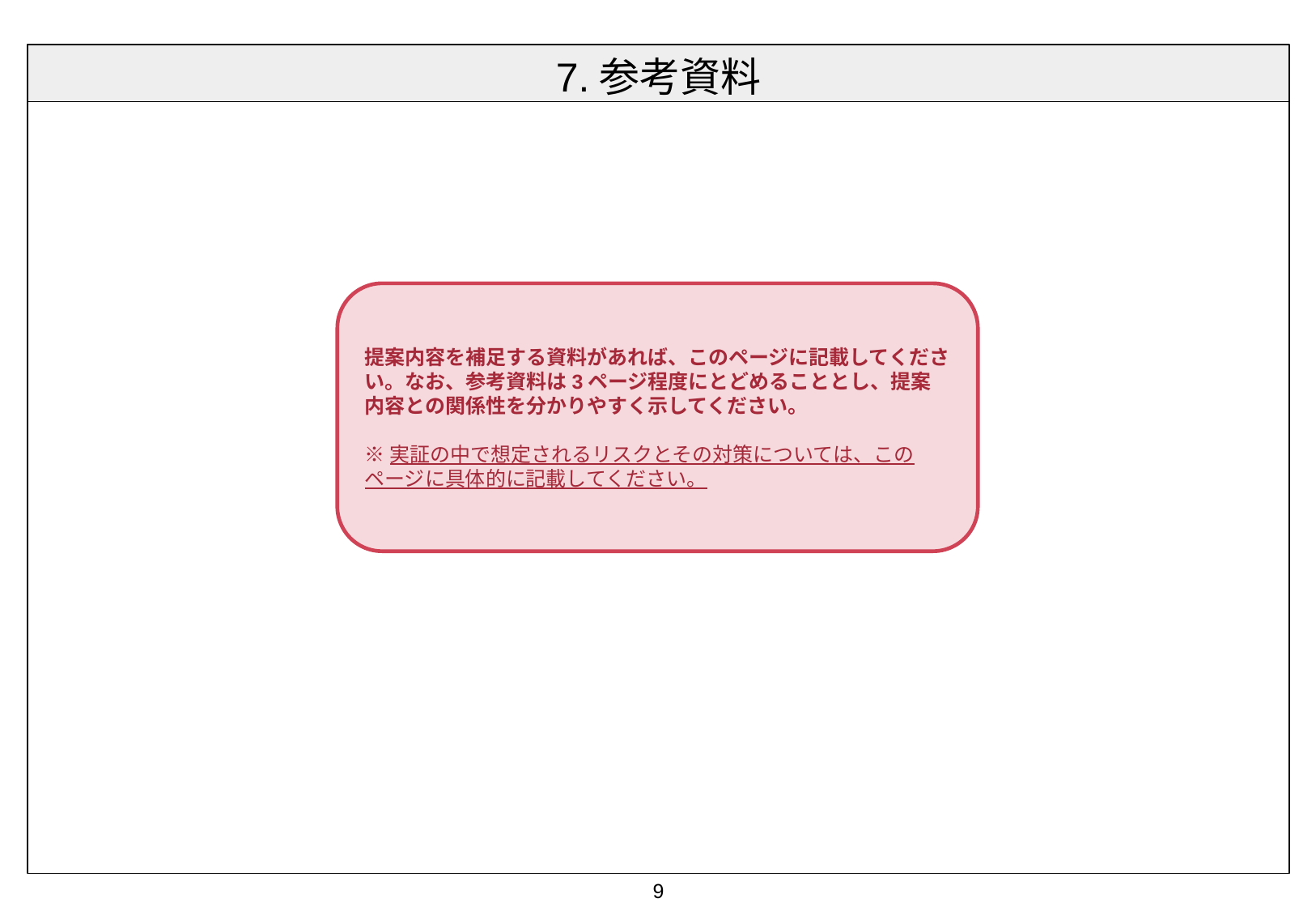

提案内容を補足する資料があれば、このページに記載してください。なお、参考資料は3ページ程度にとどめることとし、提案内容との関係性を分かりやすく示してください。

※実証の中で想定されるリスクとその対策については、このページに具体的に記載してください。